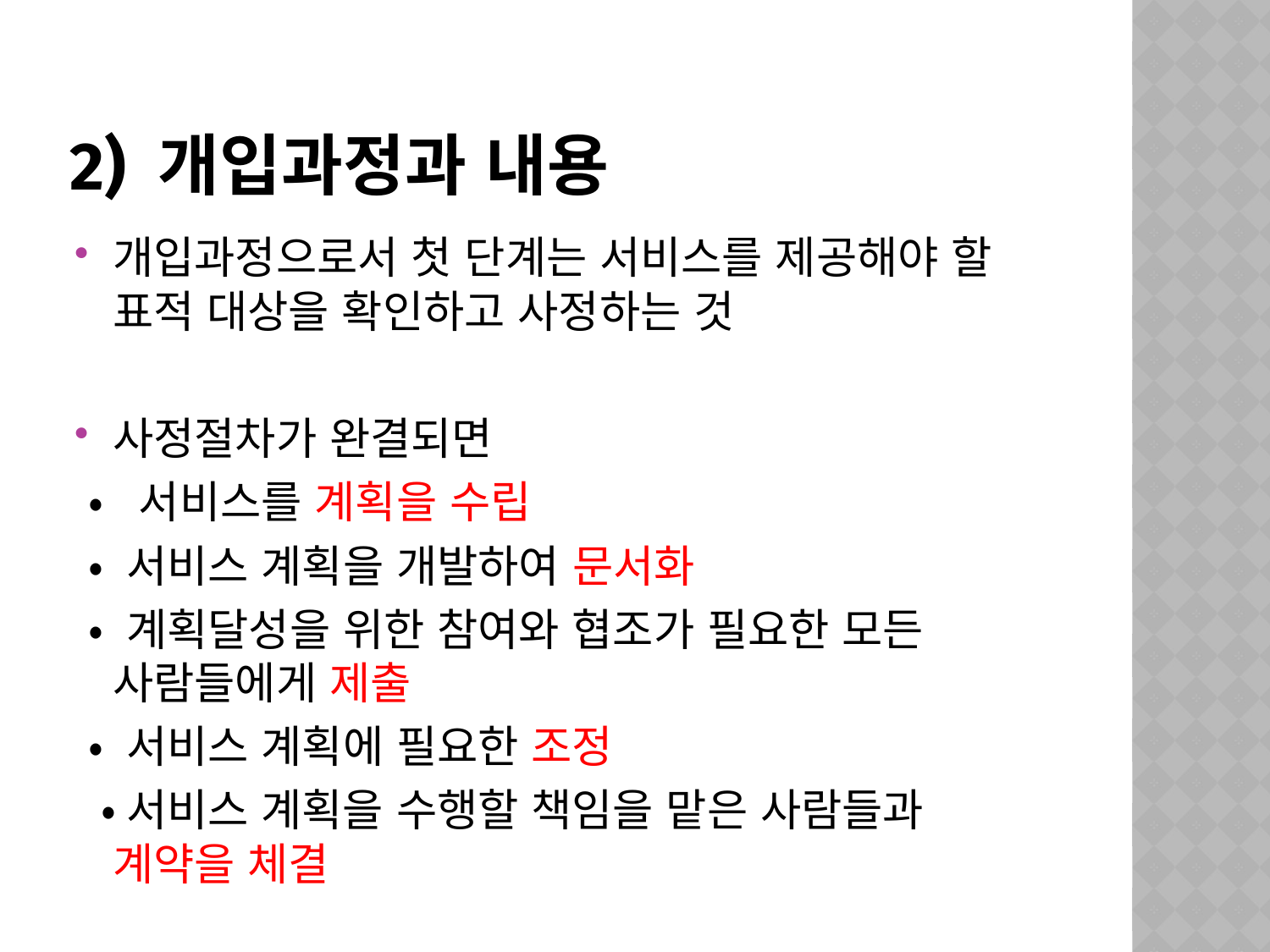

# 2) 개입과정과 내용
개입과정으로서 첫 단계는 서비스를 제공해야 할 표적 대상을 확인하고 사정하는 것

사정절차가 완결되면
 •  서비스를 계획을 수립
 • 서비스 계획을 개발하여 문서화
 • 계획달성을 위한 참여와 협조가 필요한 모든 사람들에게 제출
 • 서비스 계획에 필요한 조정
  •서비스 계획을 수행할 책임을 맡은 사람들과 계약을 체결